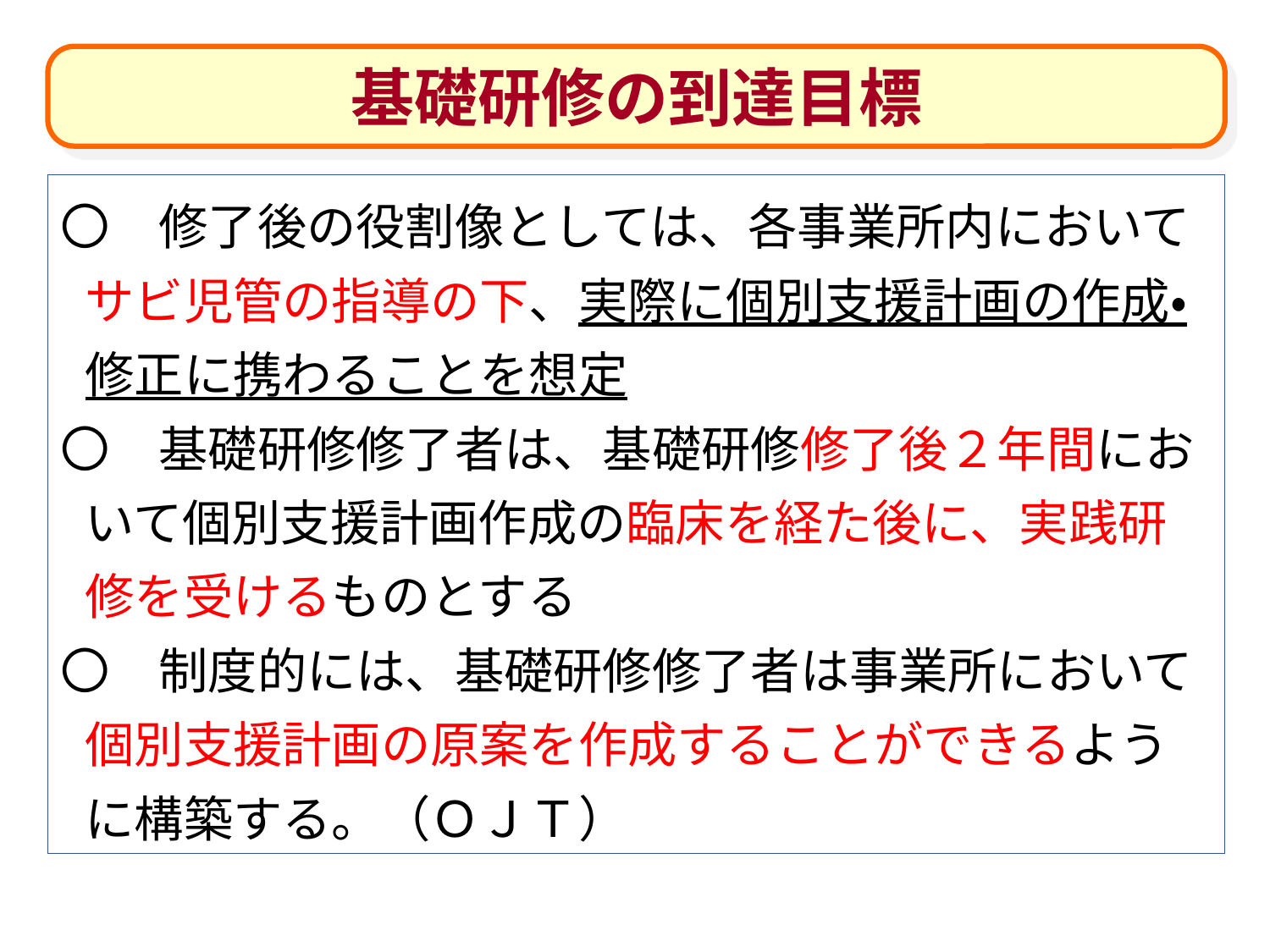

基礎研修の到達目標
〇　修了後の役割像としては、各事業所内においてサビ児管の指導の下、実際に個別支援計画の作成・修正に携わることを想定
〇　基礎研修修了者は、基礎研修修了後２年間において個別支援計画作成の臨床を経た後に、実践研修を受けるものとする
〇　制度的には、基礎研修修了者は事業所において個別支援計画の原案を作成することができるように構築する。（ＯＪＴ）